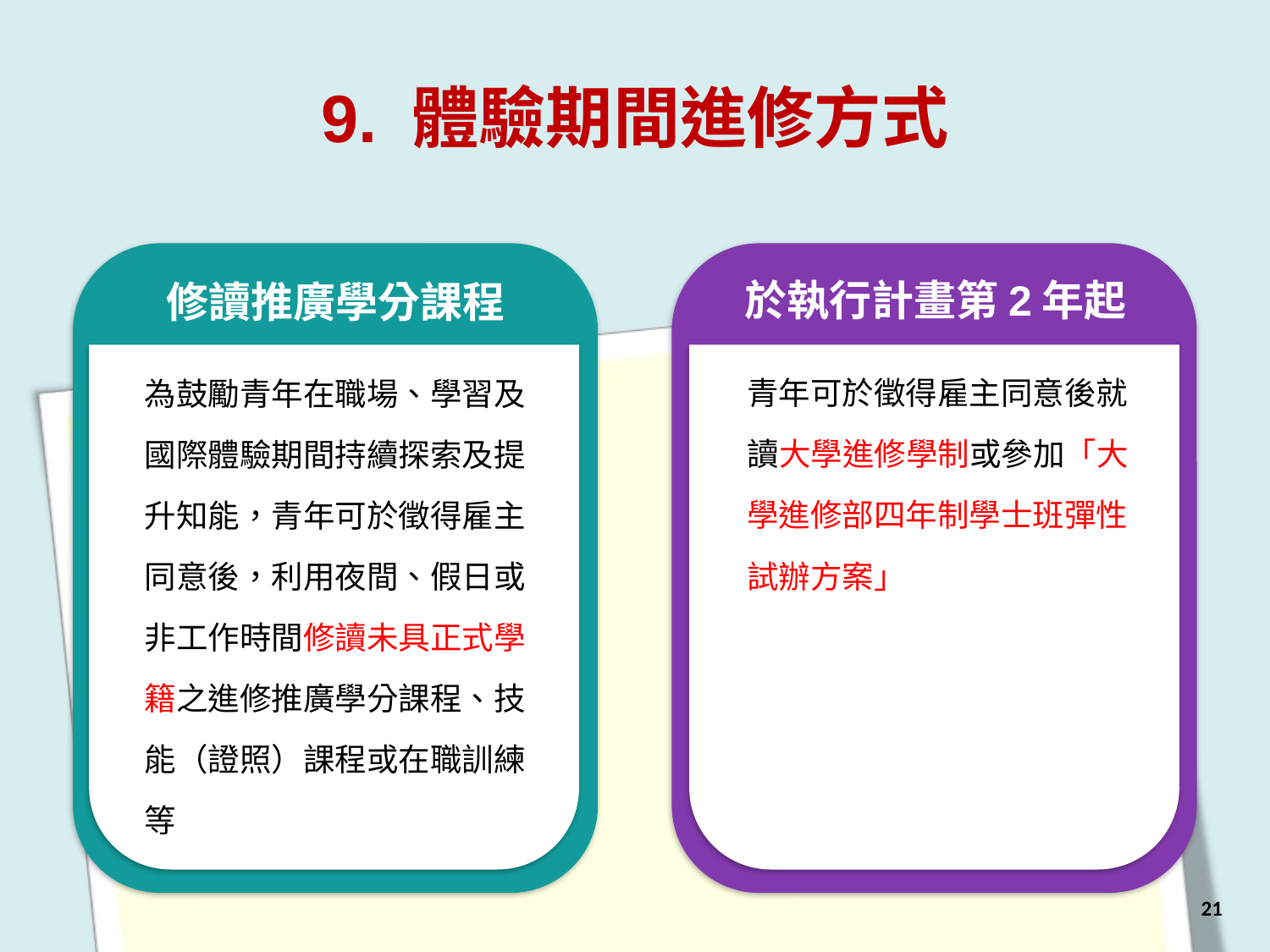

9. 體驗期間進修方式

於執行計畫第2年起
青年可於徵得雇主同意後就讀大學進修學制或參加「大學進修部四年制學士班彈性試辦方案」

修讀推廣學分課程

為鼓勵青年在職場、學習及國際體驗期間持續探索及提升知能，青年可於徵得雇主同意後，利用夜間、假日或非工作時間修讀未具正式學籍之進修推廣學分課程、技能（證照）課程或在職訓練等
21